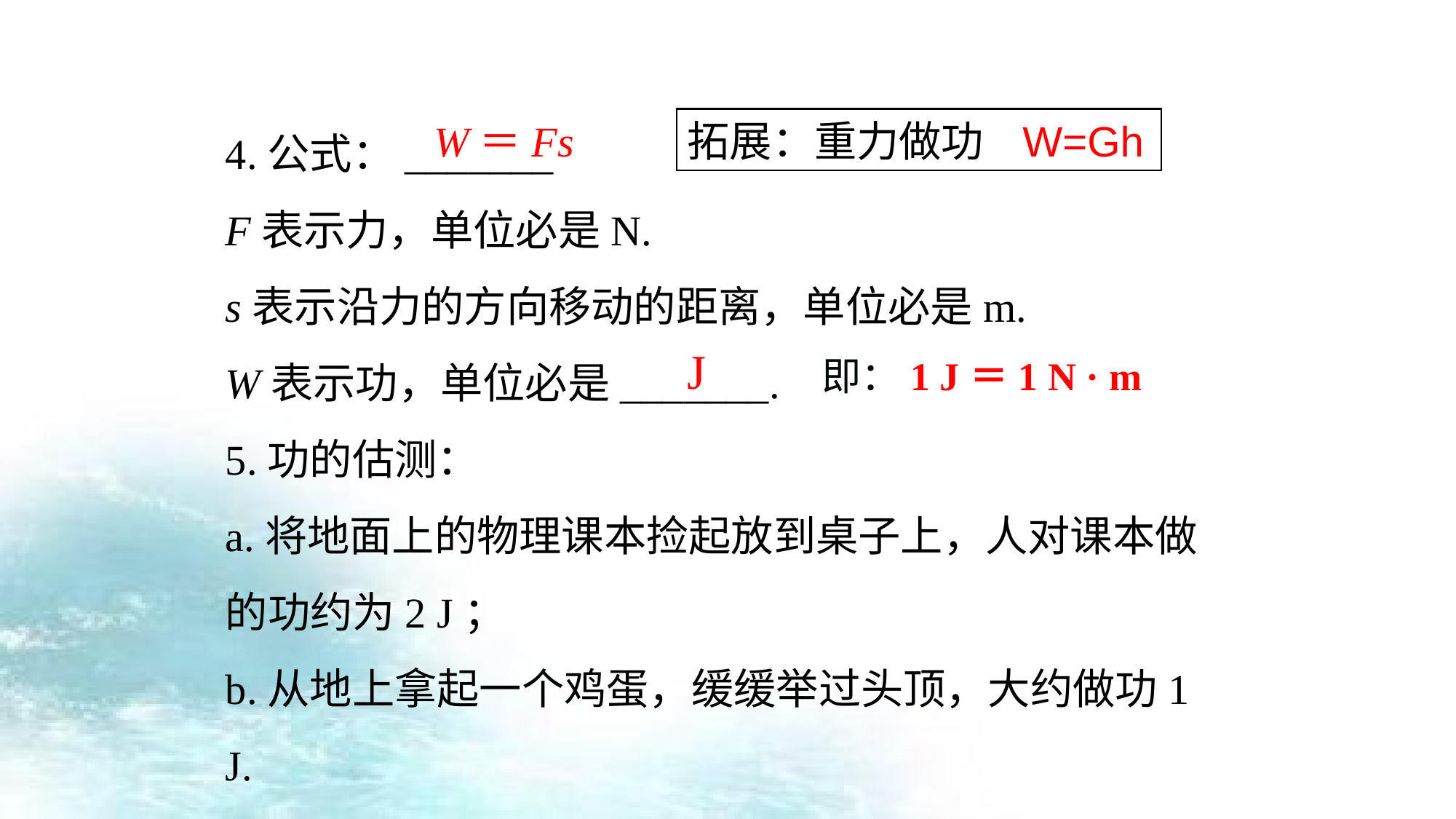

4.公式：_______
F表示力，单位必是N.
s表示沿力的方向移动的距离，单位必是m.
W表示功，单位必是_______.
5.功的估测：
a.将地面上的物理课本捡起放到桌子上，人对课本做的功约为2 J；
b.从地上拿起一个鸡蛋，缓缓举过头顶，大约做功1 J.
W＝Fs
拓展：重力做功   W=Gh
J
即：1 J＝1 N · m